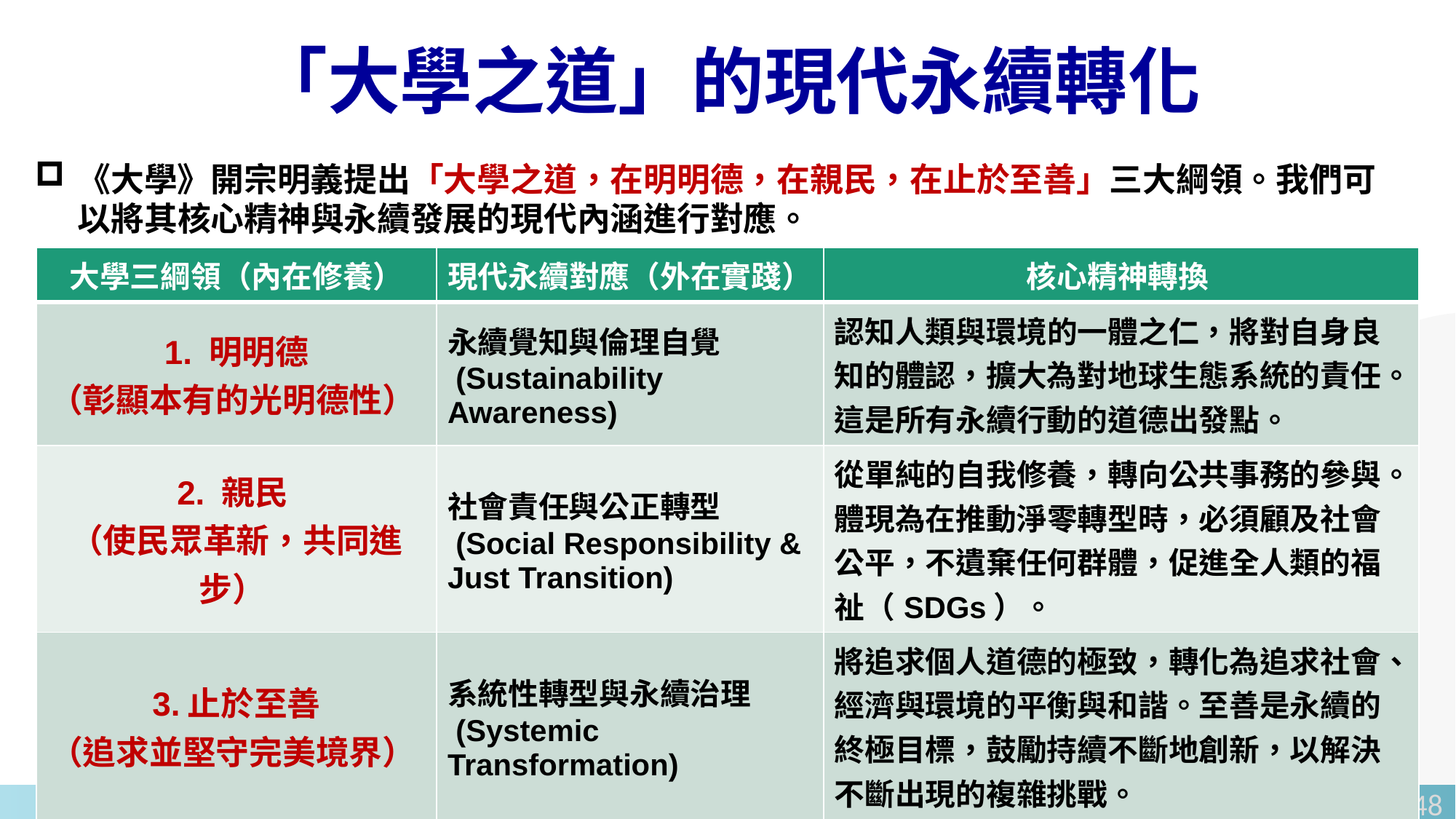

# 「大學之道」的現代永續轉化
《大學》開宗明義提出「大學之道，在明明德，在親民，在止於至善」三大綱領。我們可以將其核心精神與永續發展的現代內涵進行對應。
| 大學三綱領（內在修養） | 現代永續對應（外在實踐） | 核心精神轉換 |
| --- | --- | --- |
| 1. 明明德 （彰顯本有的光明德性） | 永續覺知與倫理自覺 (Sustainability Awareness) | 認知人類與環境的一體之仁，將對自身良知的體認，擴大為對地球生態系統的責任。這是所有永續行動的道德出發點。 |
| 2. 親民 （使民眾革新，共同進步） | 社會責任與公正轉型 (Social Responsibility & Just Transition) | 從單純的自我修養，轉向公共事務的參與。體現為在推動淨零轉型時，必須顧及社會公平，不遺棄任何群體，促進全人類的福祉（SDGs）。 |
| 3.止於至善 （追求並堅守完美境界） | 系統性轉型與永續治理 (Systemic Transformation) | 將追求個人道德的極致，轉化為追求社會、經濟與環境的平衡與和諧。至善是永續的終極目標，鼓勵持續不斷地創新，以解決不斷出現的複雜挑戰。 |
48